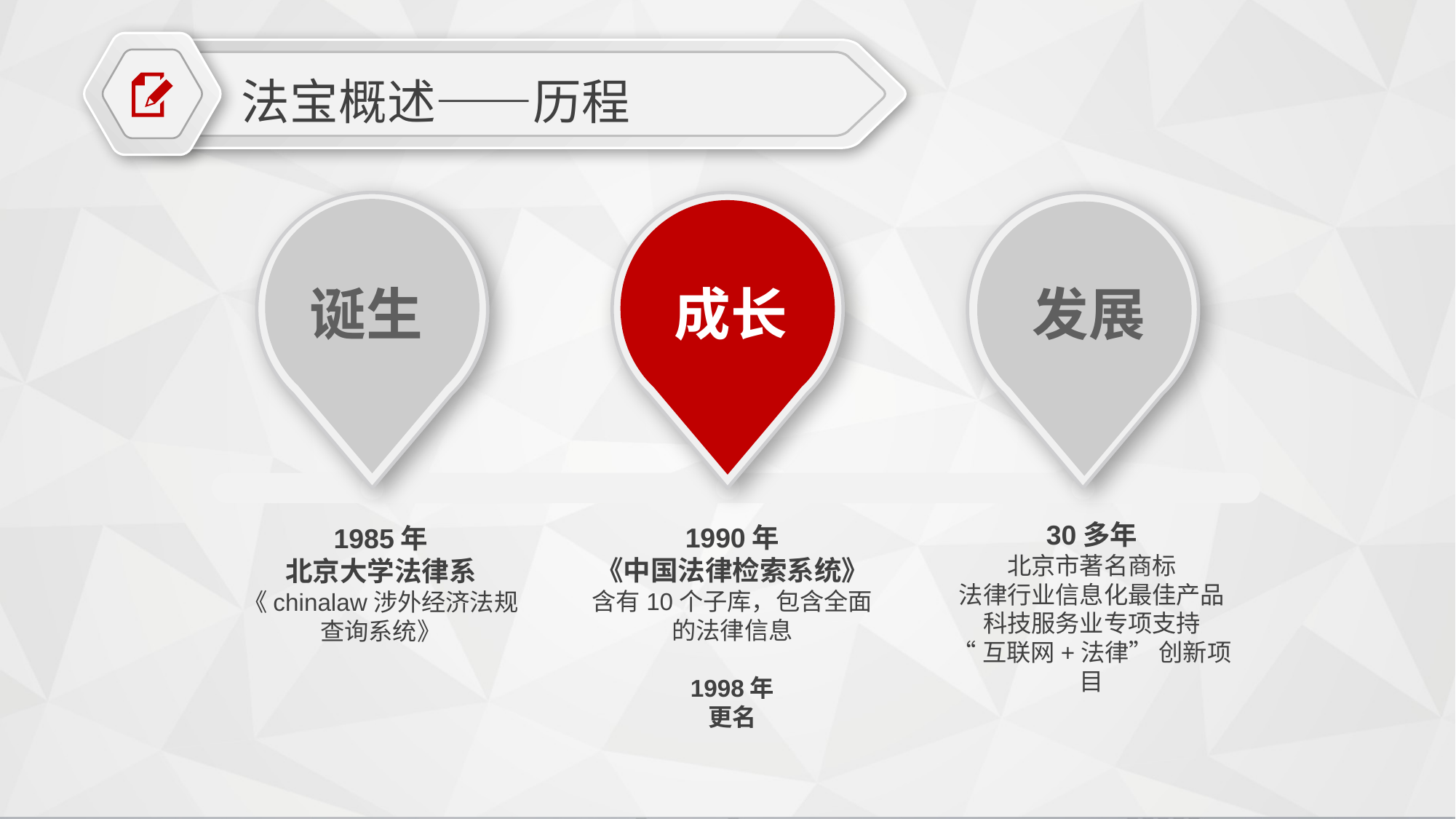

法宝概述——历程

诞生
成长
发展

30多年
北京市著名商标
法律行业信息化最佳产品
科技服务业专项支持
“互联网+法律” 创新项目
1990年
《中国法律检索系统》含有10个子库，包含全面的法律信息

1998年
更名
1985年
北京大学法律系
《chinalaw涉外经济法规查询系统》